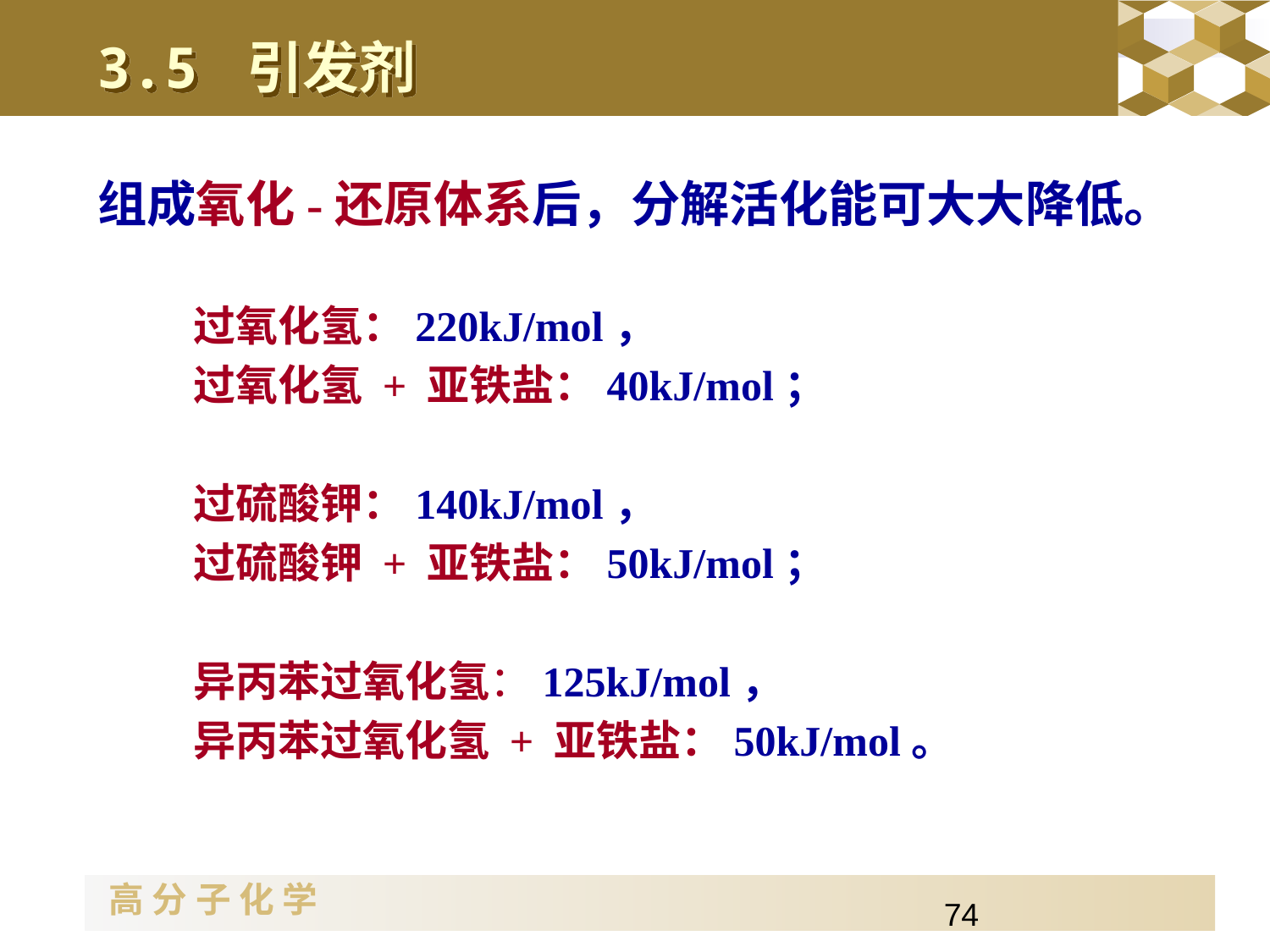

3.5 引发剂
组成氧化-还原体系后，分解活化能可大大降低。

         过氧化氢：220kJ/mol，
         过氧化氢 + 亚铁盐：40kJ/mol；

         过硫酸钾：140kJ/mol，
         过硫酸钾 + 亚铁盐：50kJ/mol；

         异丙苯过氧化氢：125kJ/mol，
         异丙苯过氧化氢 + 亚铁盐：50kJ/mol。